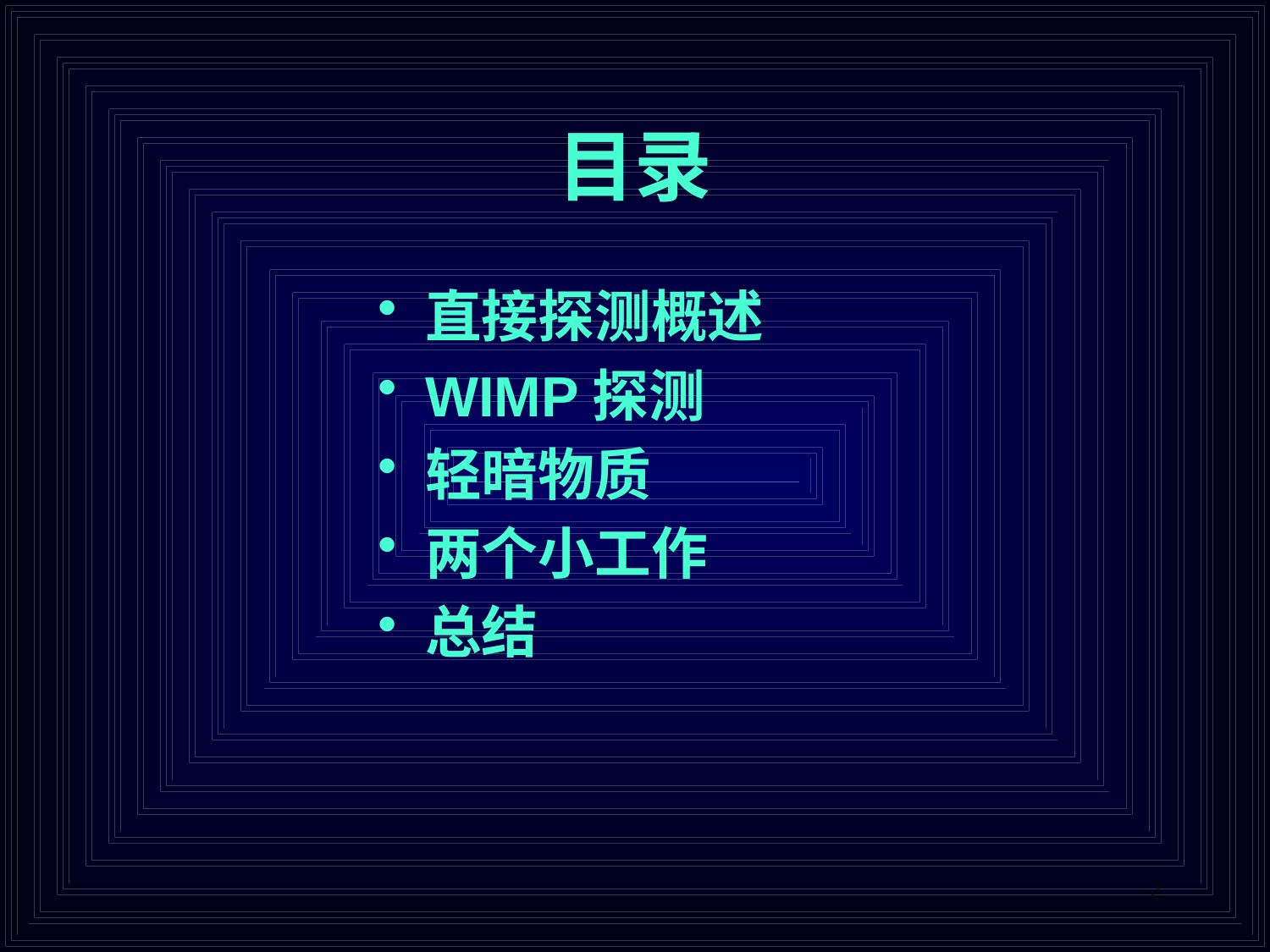

# 目录
直接探测概述
WIMP探测
轻暗物质
两个小工作
总结

2